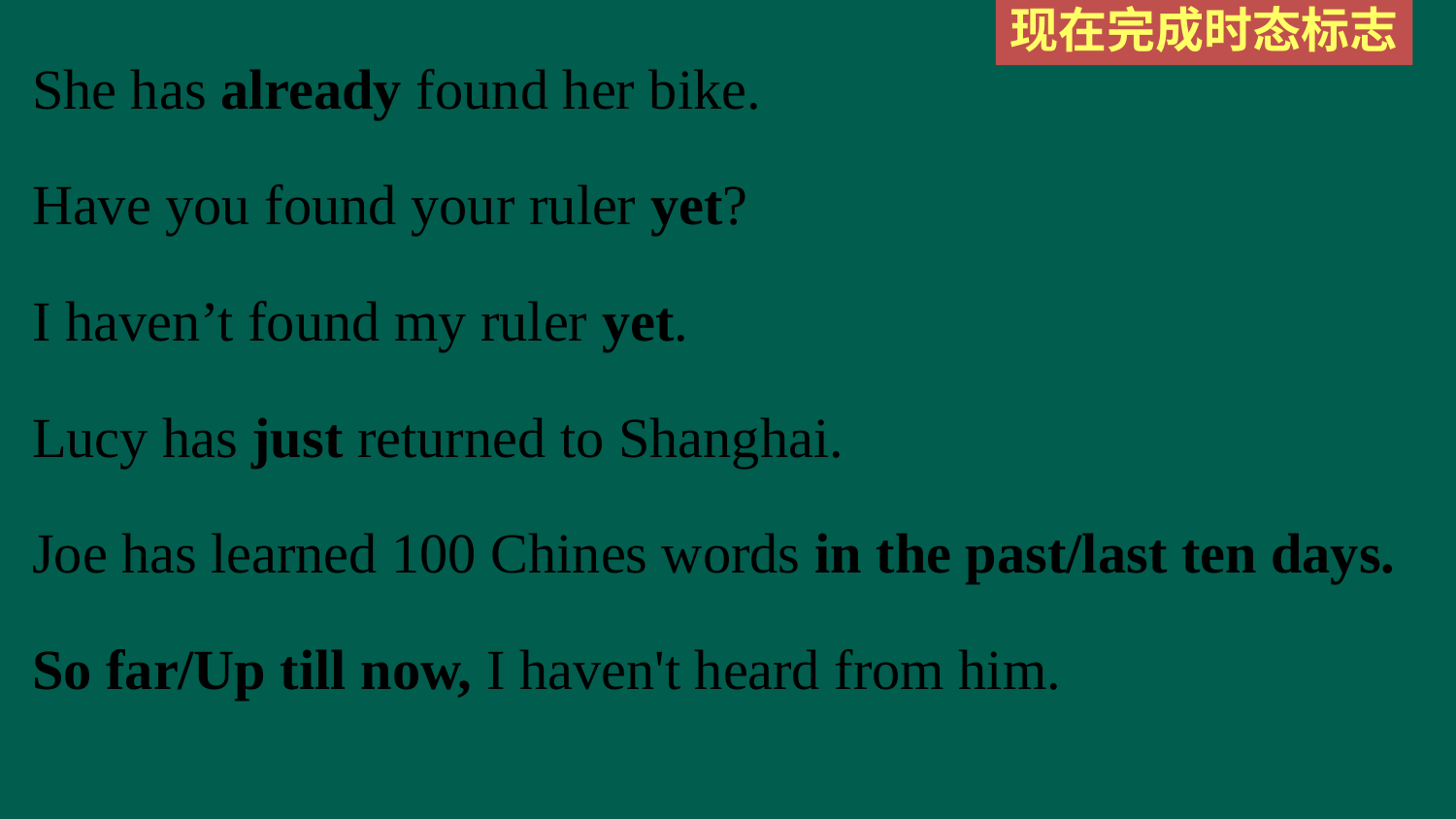

现在完成时态标志
She has already found her bike.
Have you found your ruler yet?
I haven’t found my ruler yet.
Lucy has just returned to Shanghai.
Joe has learned 100 Chines words in the past/last ten days.
So far/Up till now, I haven't heard from him.